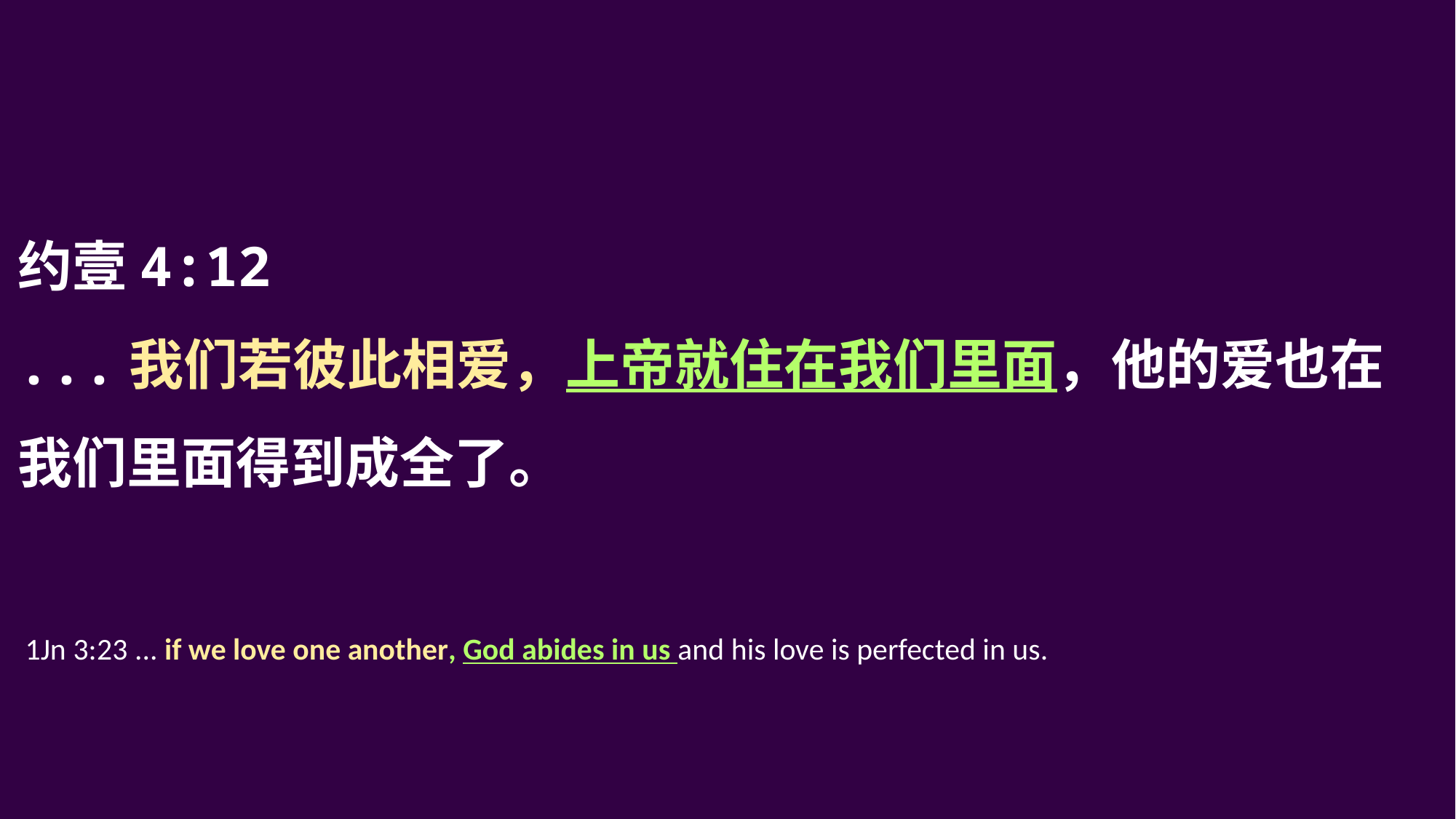

约壹4:12
...我们若彼此相爱，上帝就住在我们里面，他的爱也在我们里面得到成全了。

1Jn 3:23 ... if we love one another, God abides in us and his love is perfected in us.